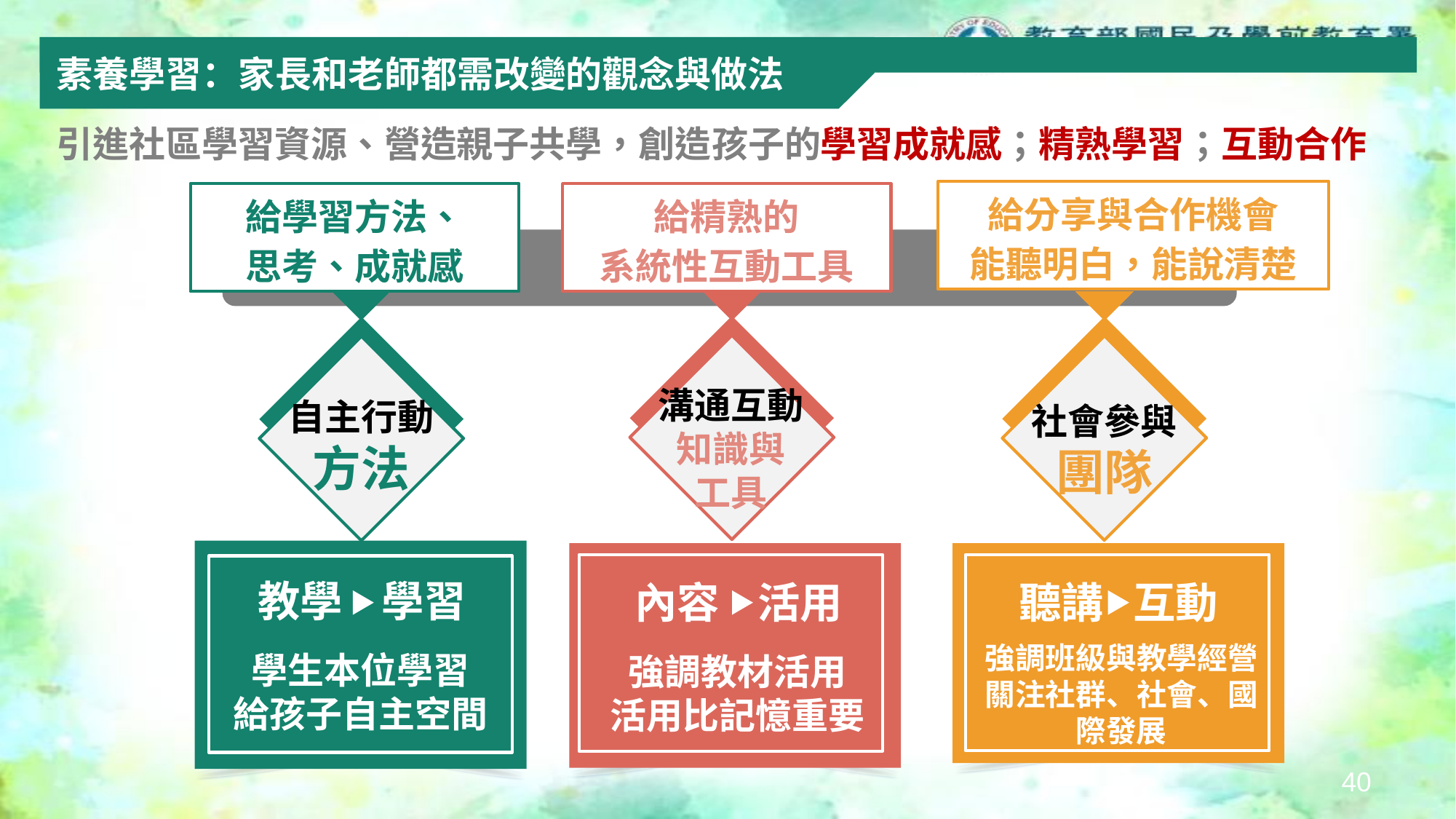

素養學習：家長和老師都需改變的觀念與做法
引進社區學習資源、營造親子共學，創造孩子的學習成就感；精熟學習；互動合作
核心素養的3個面向
給分享與合作機會
能聽明白，能說清楚
給學習方法、
思考、成就感
給精熟的
系統性互動工具
終身學習者

溝通互動
知識與
工具
自主行動
方法
社會參與
團隊

教學    學習
學生本位學習
給孩子自主空間

內容    活用
強調教材活用
活用比記憶重要

聽講   互動
強調班級與教學經營
關注社群、社會、國際發展

40